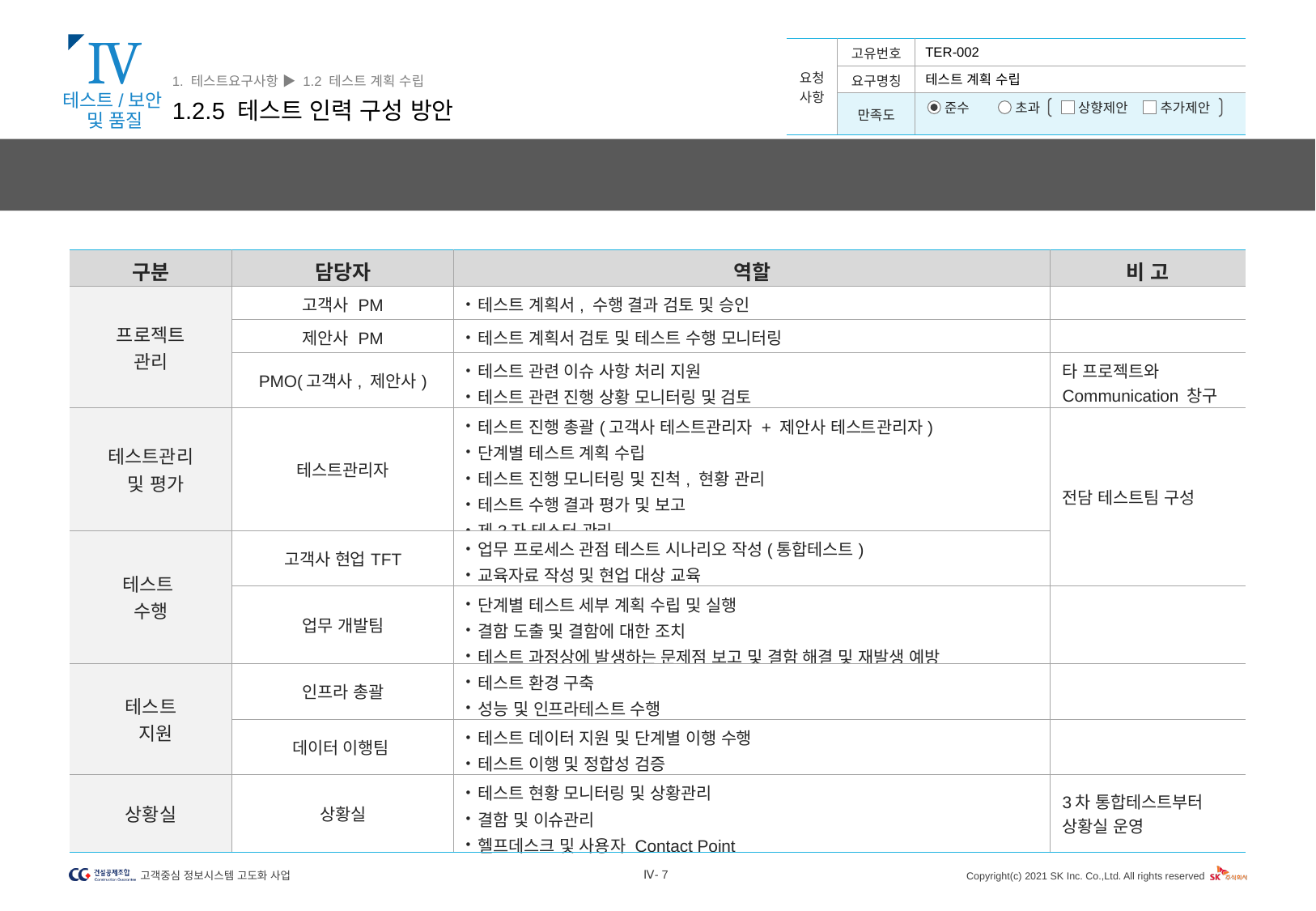

Ⅳ

1. 테스트요구사항 ▶ 1.2 테스트 계획 수립
1.2.5 테스트 인력 구성 방안
TER-002
테스트 계획 수립
테스트/보안
및 품질

효과적이고 효율적인 테스트를 위해 테스트 전문가를 상주 투입해야 하며, 단위 테스트 케이스 작성, 실제 업무를 가정한 다양한 테스트 방법과 시나리오를 수립하여 제시합니다.
| 구분 | 담당자 | 역할 | 비 고 |
| --- | --- | --- | --- |
| 프로젝트 관리 | 고객사 PM | 테스트 계획서, 수행 결과 검토 및 승인 |  |
|  | 제안사 PM | 테스트 계획서 검토 및 테스트 수행 모니터링 |  |
|  | PMO(고객사, 제안사) | 테스트 관련 이슈 사항 처리 지원 테스트 관련 진행 상황 모니터링 및 검토 | 타 프로젝트와 Communication 창구 |
| 테스트관리 및 평가 | 테스트관리자 | 테스트 진행 총괄(고객사 테스트관리자 + 제안사 테스트관리자) 단계별 테스트 계획 수립 테스트 진행 모니터링 및 진척, 현황 관리 테스트 수행 결과 평가 및 보고 제3자 테스터 관리 | 전담 테스트팀 구성 |
| 테스트 수행 | 고객사 현업TFT | 업무 프로세스 관점 테스트 시나리오 작성(통합테스트) 교육자료 작성 및 현업 대상 교육 |  |
|  | 업무 개발팀 | 단계별 테스트 세부 계획 수립 및 실행 결함 도출 및 결함에 대한 조치 테스트 과정상에 발생하는 문제점 보고 및 결함 해결 및 재발생 예방 |  |
| 테스트 지원 | 인프라 총괄 | 테스트 환경 구축 성능 및 인프라테스트 수행 |  |
|  | 데이터 이행팀 | 테스트 데이터 지원 및 단계별 이행 수행 테스트 이행 및 정합성 검증 |  |
| 상황실 | 상황실 | 테스트 현황 모니터링 및 상황관리 결함 및 이슈관리 헬프데스크 및 사용자 Contact Point | 3차 통합테스트부터 상황실 운영 |